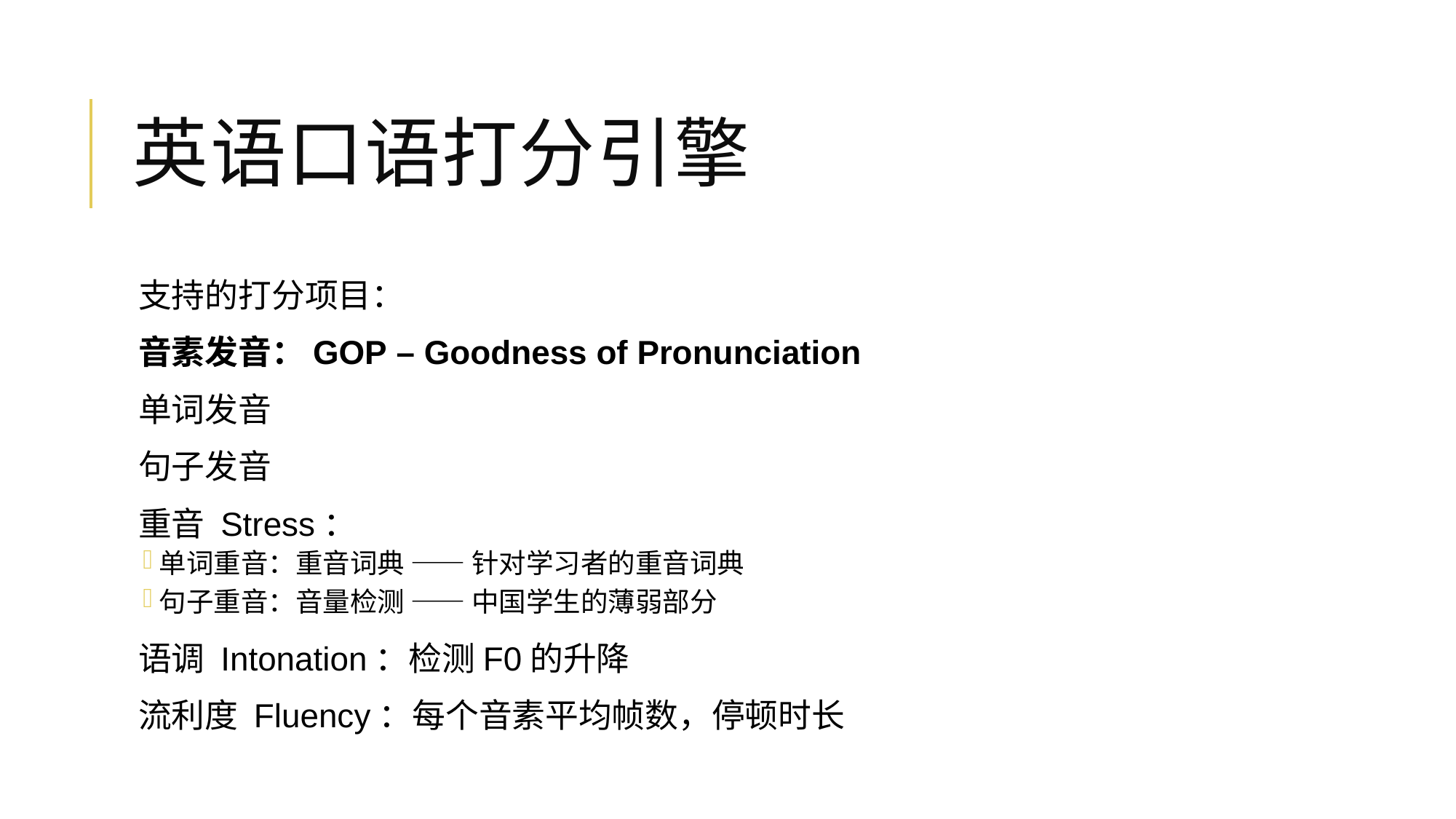

# 英语口语打分引擎
支持的打分项目：
音素发音：GOP – Goodness of Pronunciation
单词发音
句子发音
重音 Stress：
单词重音：重音词典 —— 针对学习者的重音词典
句子重音：音量检测 —— 中国学生的薄弱部分
语调 Intonation：检测F0的升降
流利度 Fluency：每个音素平均帧数，停顿时长